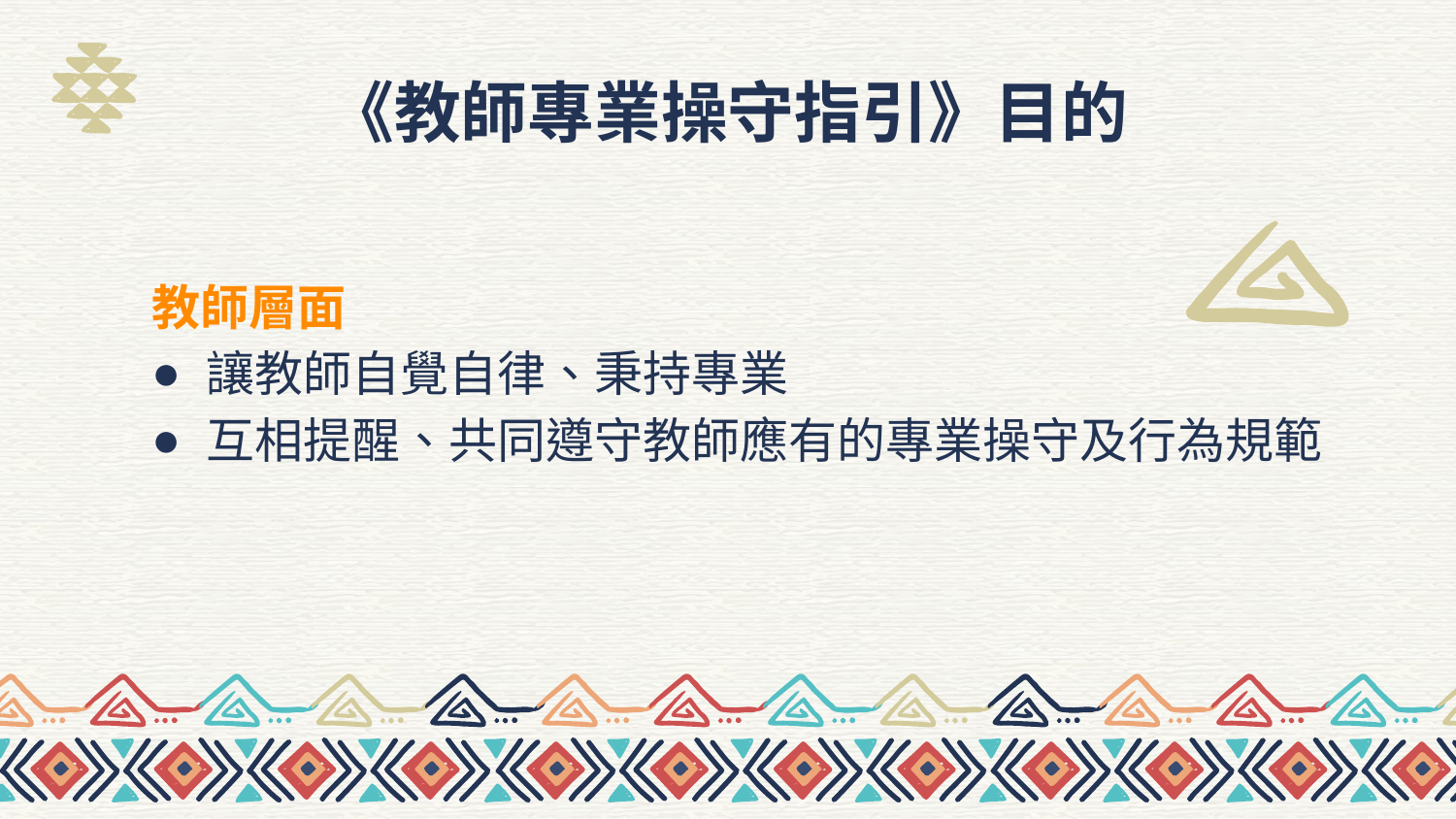

# 《教師專業操守指引》目的

教師層面
讓教師自覺自律、秉持專業
互相提醒、共同遵守教師應有的專業操守及行為規範